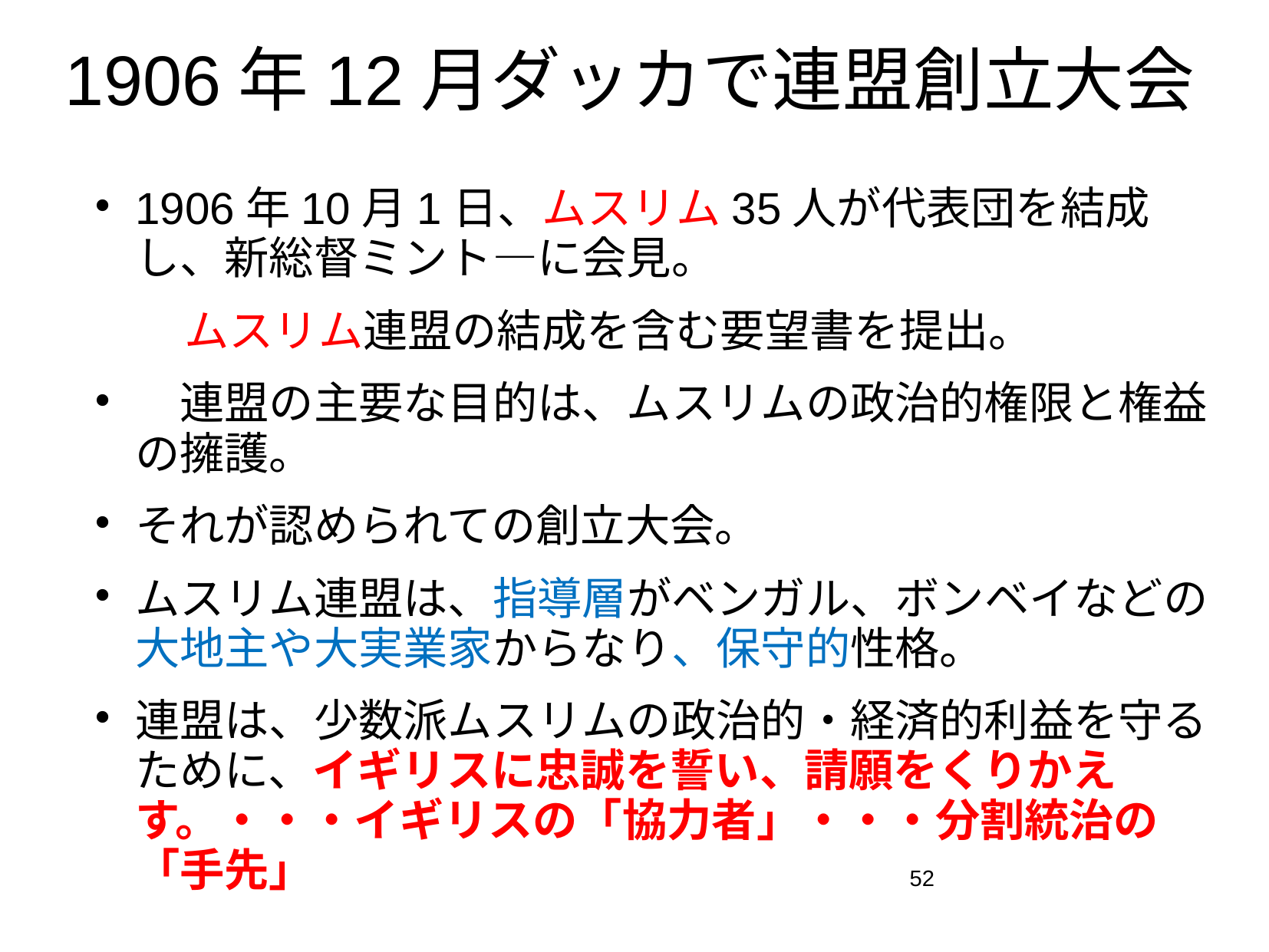

# 1906年12月ダッカで連盟創立大会
1906年10月1日、ムスリム35人が代表団を結成し、新総督ミント―に会見。
　　ムスリム連盟の結成を含む要望書を提出。
　連盟の主要な目的は、ムスリムの政治的権限と権益の擁護。
それが認められての創立大会。
ムスリム連盟は、指導層がベンガル、ボンベイなどの大地主や大実業家からなり、保守的性格。
連盟は、少数派ムスリムの政治的・経済的利益を守るために、イギリスに忠誠を誓い、請願をくりかえす。・・・イギリスの「協力者」・・・分割統治の「手先」
52